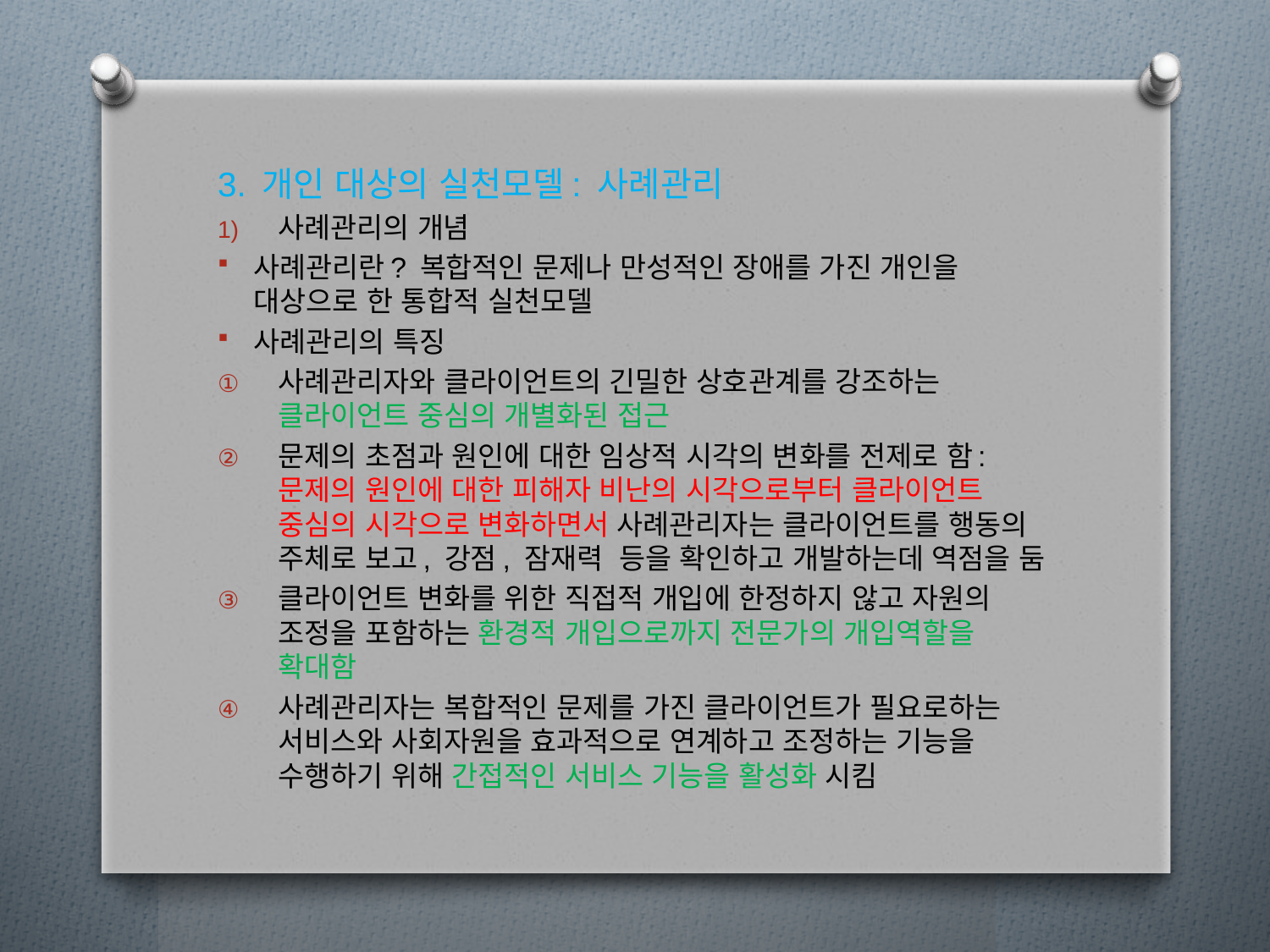

3. 개인 대상의 실천모델: 사례관리
사례관리의 개념
사례관리란? 복합적인 문제나 만성적인 장애를 가진 개인을 대상으로 한 통합적 실천모델
사례관리의 특징
사례관리자와 클라이언트의 긴밀한 상호관계를 강조하는 클라이언트 중심의 개별화된 접근
문제의 초점과 원인에 대한 임상적 시각의 변화를 전제로 함: 문제의 원인에 대한 피해자 비난의 시각으로부터 클라이언트 중심의 시각으로 변화하면서 사례관리자는 클라이언트를 행동의 주체로 보고, 강점, 잠재력  등을 확인하고 개발하는데 역점을 둠
클라이언트 변화를 위한 직접적 개입에 한정하지 않고 자원의 조정을 포함하는 환경적 개입으로까지 전문가의 개입역할을 확대함
사례관리자는 복합적인 문제를 가진 클라이언트가 필요로하는 서비스와 사회자원을 효과적으로 연계하고 조정하는 기능을 수행하기 위해 간접적인 서비스 기능을 활성화 시킴